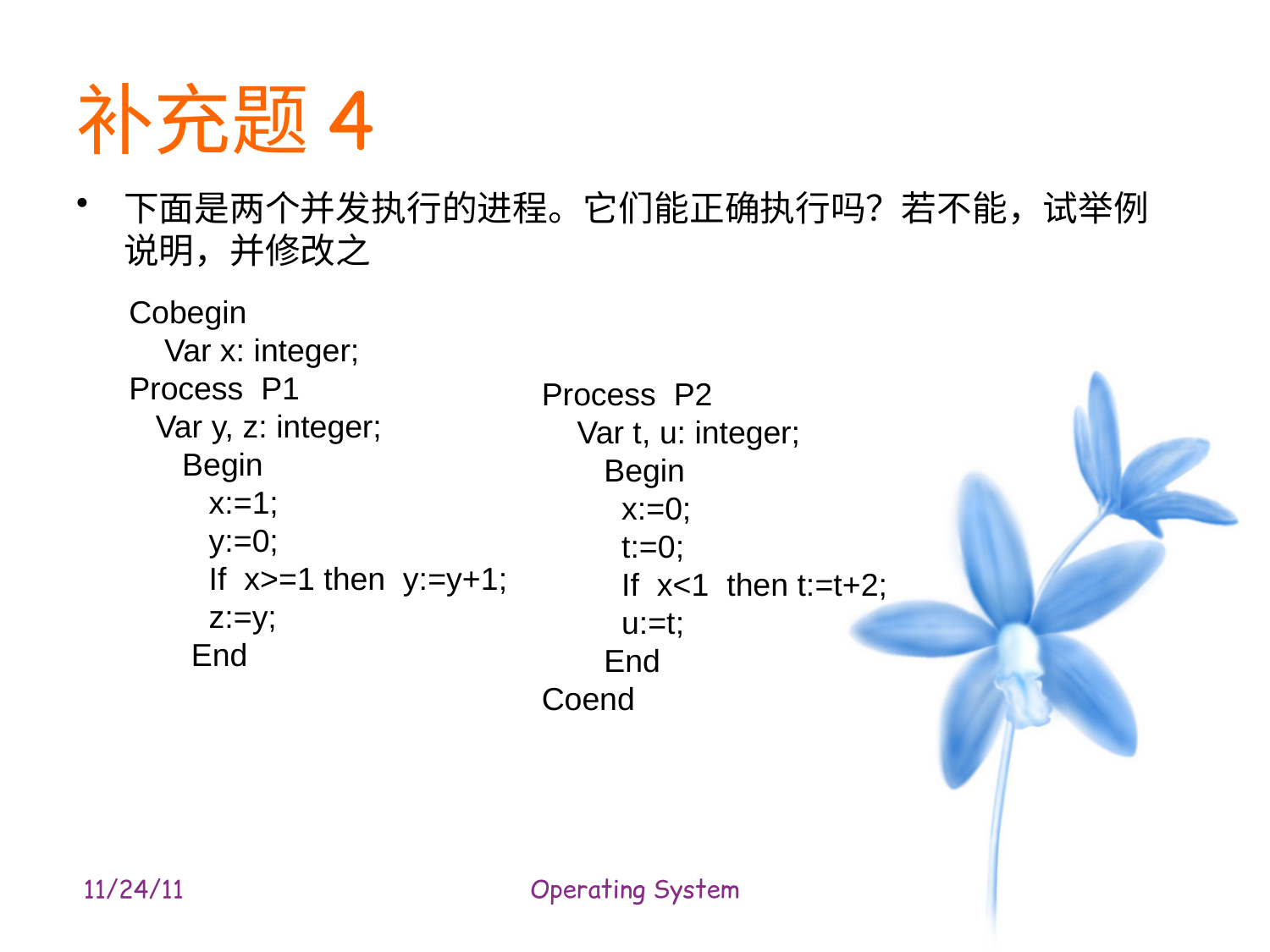

# 补充题4
下面是两个并发执行的进程。它们能正确执行吗？若不能，试举例说明，并修改之

Cobegin
    Var x: integer;
Process  P1
   Var y, z: integer;
      Begin
         x:=1;
         y:=0;
         If  x>=1 then  y:=y+1;
         z:=y;
       End

Process  P2
    Var t, u: integer;
       Begin
         x:=0;
         t:=0;
         If  x<1  then t:=t+2;
         u:=t;
       End
Coend

 11/24/11

Operating System